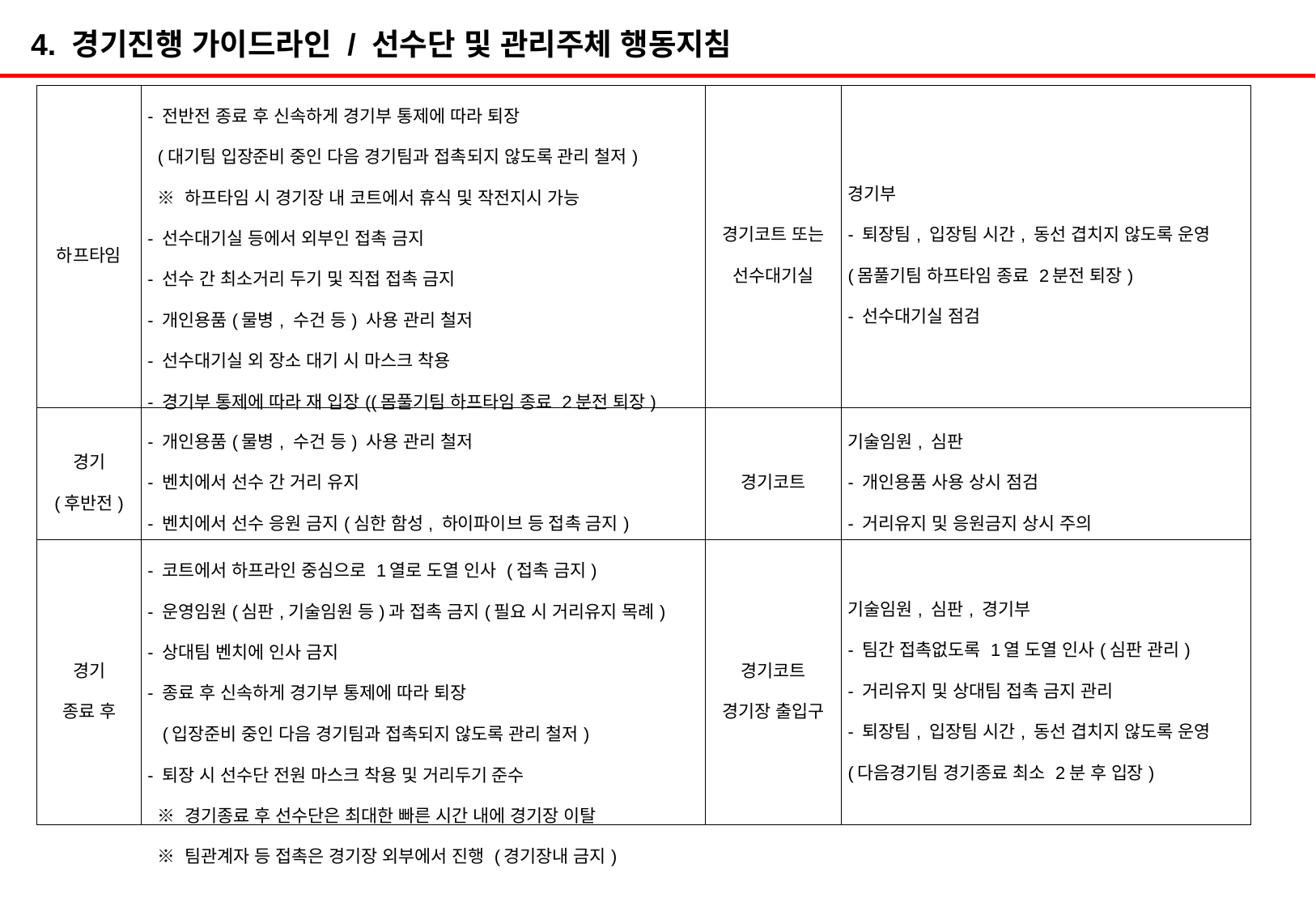

4. 경기진행 가이드라인 / 선수단 및 관리주체 행동지침
| 하프타임 | - 전반전 종료 후 신속하게 경기부 통제에 따라 퇴장 (대기팀 입장준비 중인 다음 경기팀과 접촉되지 않도록 관리 철저) ※ 하프타임 시 경기장 내 코트에서 휴식 및 작전지시 가능 - 선수대기실 등에서 외부인 접촉 금지 - 선수 간 최소거리 두기 및 직접 접촉 금지 - 개인용품(물병, 수건 등) 사용 관리 철저 - 선수대기실 외 장소 대기 시 마스크 착용 - 경기부 통제에 따라 재 입장((몸풀기팀 하프타임 종료 2분전 퇴장) | 경기코트 또는 선수대기실 | 경기부 - 퇴장팀, 입장팀 시간, 동선 겹치지 않도록 운영 (몸풀기팀 하프타임 종료 2분전 퇴장) - 선수대기실 점검 |
| --- | --- | --- | --- |
| 경기 (후반전) | - 개인용품(물병, 수건 등) 사용 관리 철저 - 벤치에서 선수 간 거리 유지 - 벤치에서 선수 응원 금지(심한 함성, 하이파이브 등 접촉 금지) | 경기코트 | 기술임원, 심판 - 개인용품 사용 상시 점검 - 거리유지 및 응원금지 상시 주의 |
| 경기 종료 후 | - 코트에서 하프라인 중심으로 1열로 도열 인사 (접촉 금지) - 운영임원(심판,기술임원 등)과 접촉 금지(필요 시 거리유지 목례) - 상대팀 벤치에 인사 금지 - 종료 후 신속하게 경기부 통제에 따라 퇴장 (입장준비 중인 다음 경기팀과 접촉되지 않도록 관리 철저) - 퇴장 시 선수단 전원 마스크 착용 및 거리두기 준수 ※ 경기종료 후 선수단은 최대한 빠른 시간 내에 경기장 이탈 ※ 팀관계자 등 접촉은 경기장 외부에서 진행 (경기장내 금지) | 경기코트 경기장 출입구 | 기술임원, 심판, 경기부 - 팀간 접촉없도록 1열 도열 인사(심판 관리) - 거리유지 및 상대팀 접촉 금지 관리 - 퇴장팀, 입장팀 시간, 동선 겹치지 않도록 운영 (다음경기팀 경기종료 최소 2분 후 입장) |